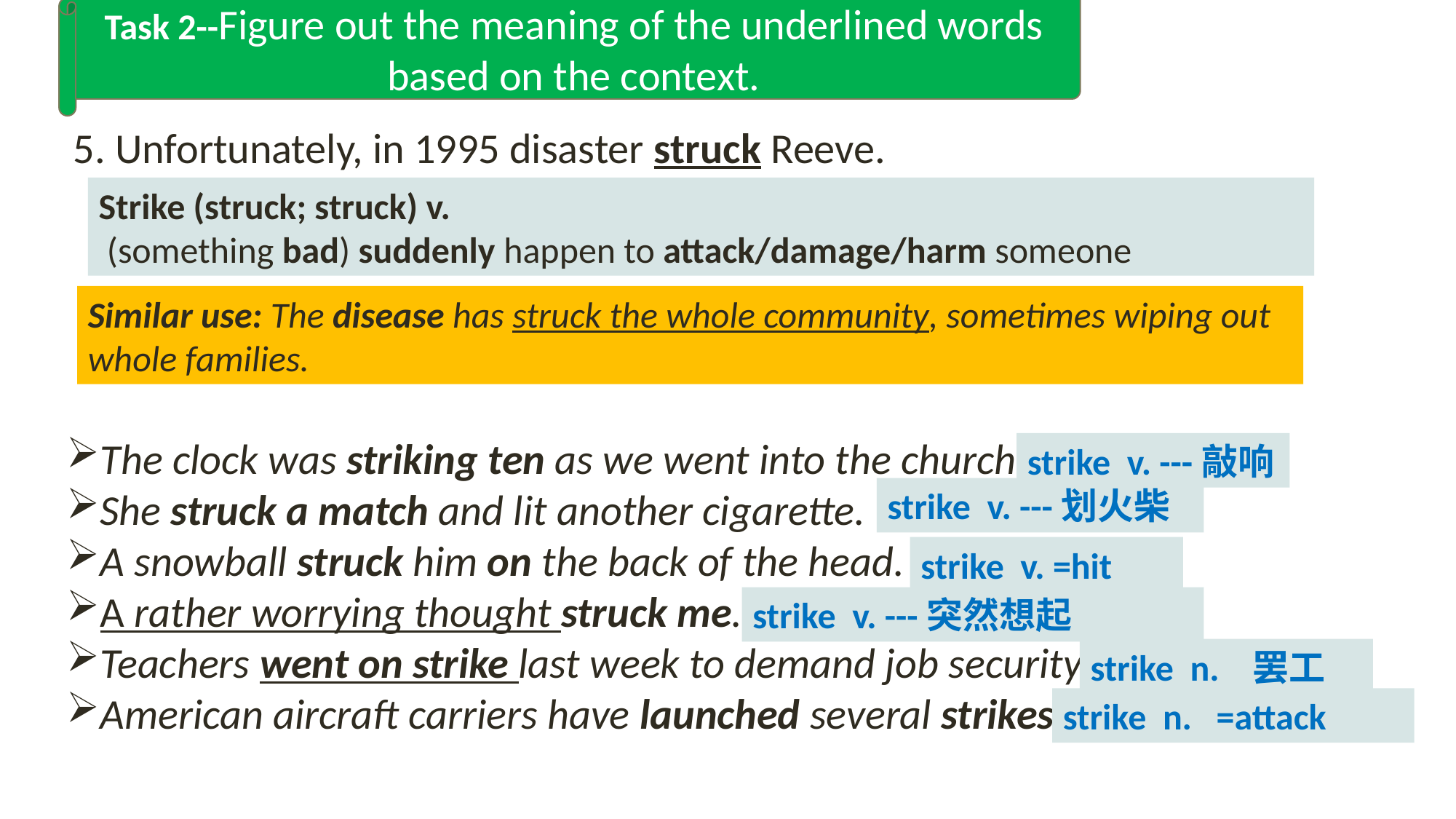

Task 2--Figure out the meaning of the underlined words based on the context.

5. Unfortunately, in 1995 disaster struck Reeve.
Strike (struck; struck) v.
 (something bad) suddenly happen to attack/damage/harm someone
Similar use: The disease has struck the whole community, sometimes wiping out whole families.
The clock was striking ten as we went into the church.
She struck a match and lit another cigarette.
A snowball struck him on the back of the head.
A rather worrying thought struck me.
Teachers went on strike last week to demand job security.
American aircraft carriers have launched several strikes .
strike  v. ---敲响
strike  v. ---划火柴
strike  v. =hit
strike  v. ---突然想起
strike  n.   罢工
strike  n.   =attack